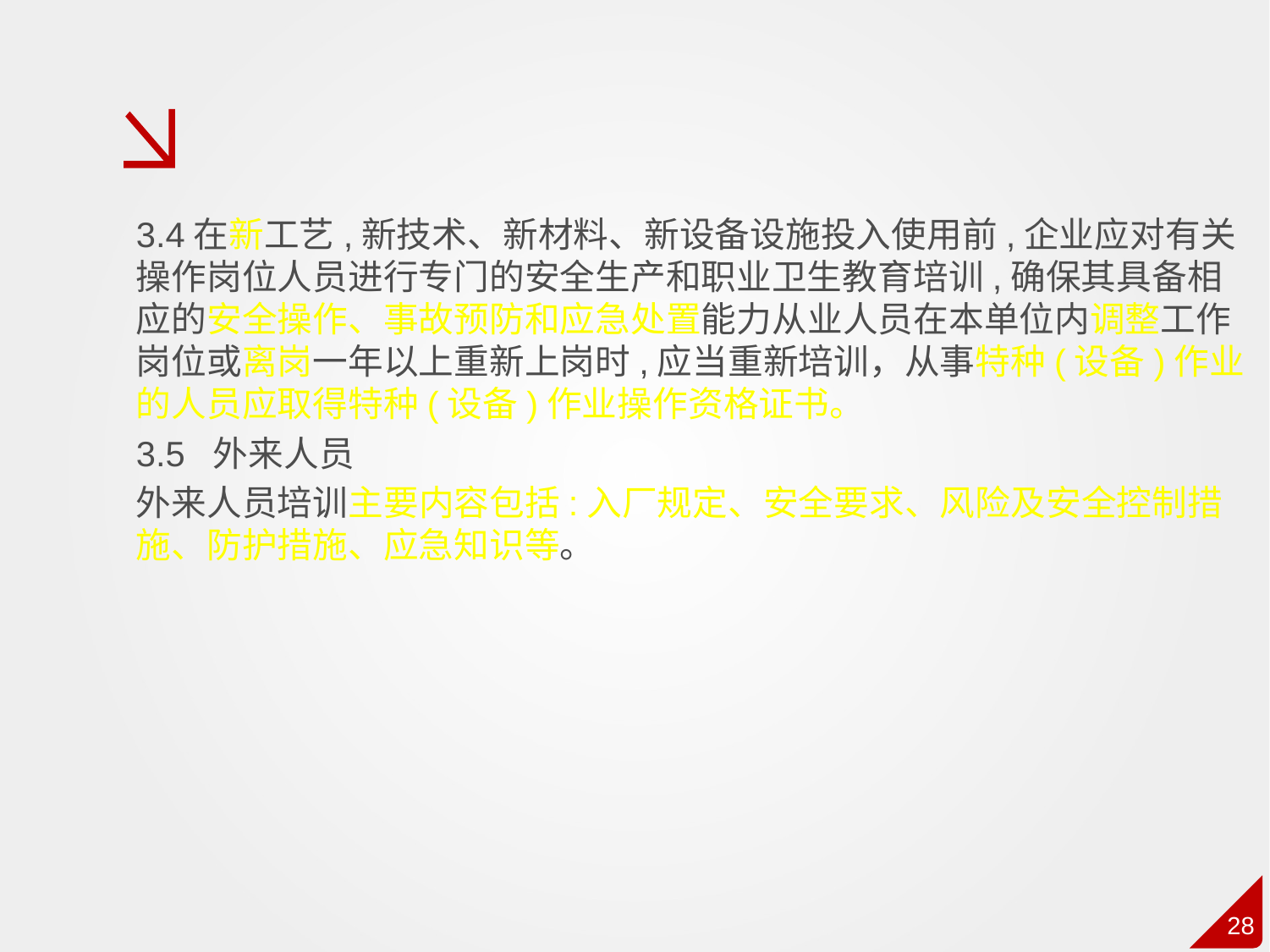

3.4在新工艺,新技术、新材料、新设备设施投入使用前,企业应对有关操作岗位人员进行专门的安全生产和职业卫生教育培训,确保其具备相应的安全操作、事故预防和应急处置能力从业人员在本单位内调整工作岗位或离岗一年以上重新上岗时,应当重新培训，从事特种(设备)作业的人员应取得特种(设备)作业操作资格证书。
3.5  外来人员
外来人员培训主要内容包括:入厂规定、安全要求、风险及安全控制措施、防护措施、应急知识等。